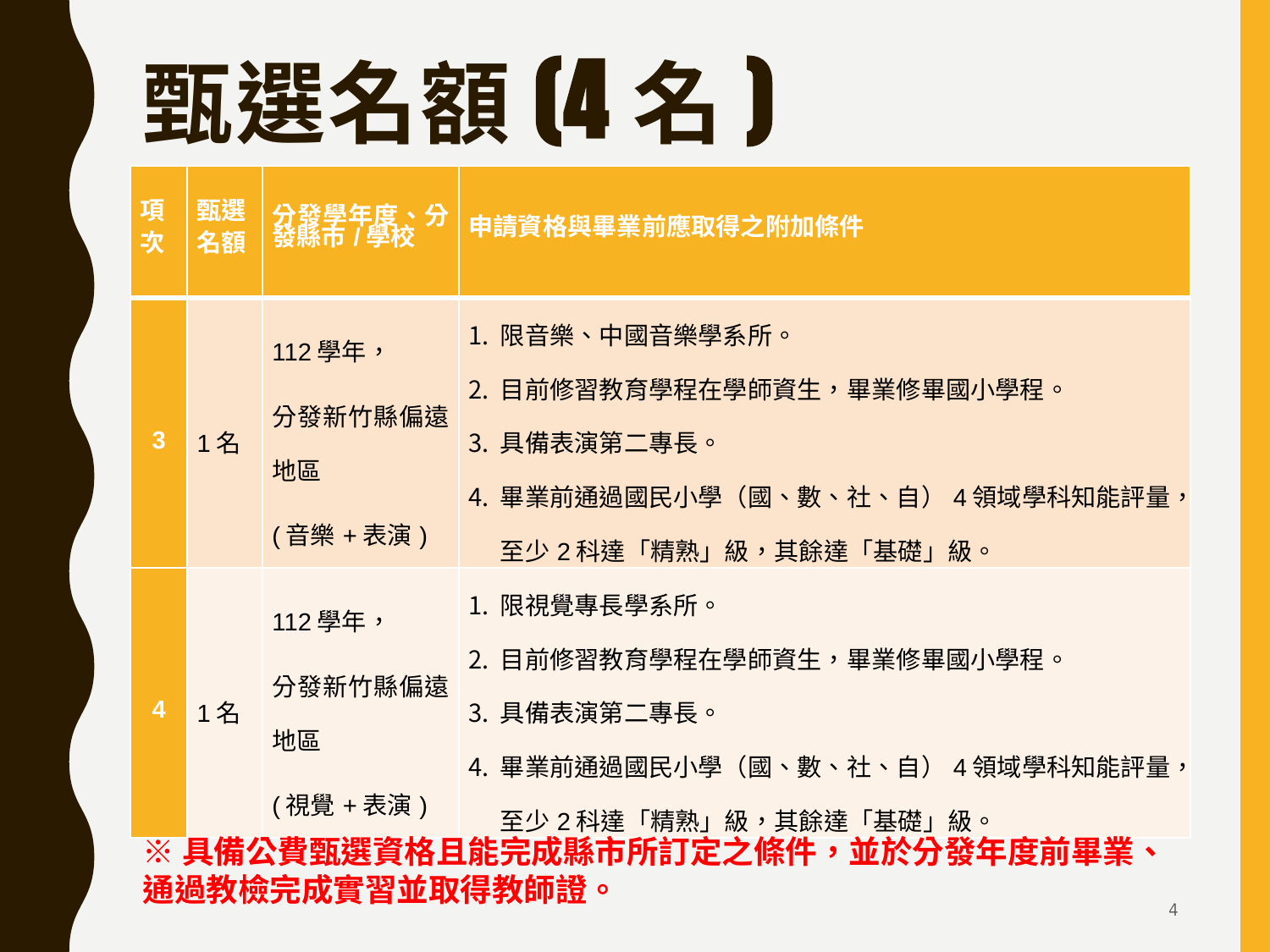

# 甄選名額(4名)
| 項 次 | 甄選 名額 | 分發學年度、分發縣市/學校 | 申請資格與畢業前應取得之附加條件 |
| --- | --- | --- | --- |
| 3 | 1名 | 112學年， 分發新竹縣偏遠地區 (音樂+表演) | 限音樂、中國音樂學系所。 目前修習教育學程在學師資生，畢業修畢國小學程。 具備表演第二專長。 畢業前通過國民小學（國、數、社、自）4領域學科知能評量，至少2科達「精熟」級，其餘達「基礎」級。 |
| 4 | 1名 | 112學年， 分發新竹縣偏遠地區 (視覺+表演) | 限視覺專長學系所。 目前修習教育學程在學師資生，畢業修畢國小學程。 具備表演第二專長。 畢業前通過國民小學（國、數、社、自）4領域學科知能評量，至少2科達「精熟」級，其餘達「基礎」級。 |
※具備公費甄選資格且能完成縣市所訂定之條件，並於分發年度前畢業、通過教檢完成實習並取得教師證。
4